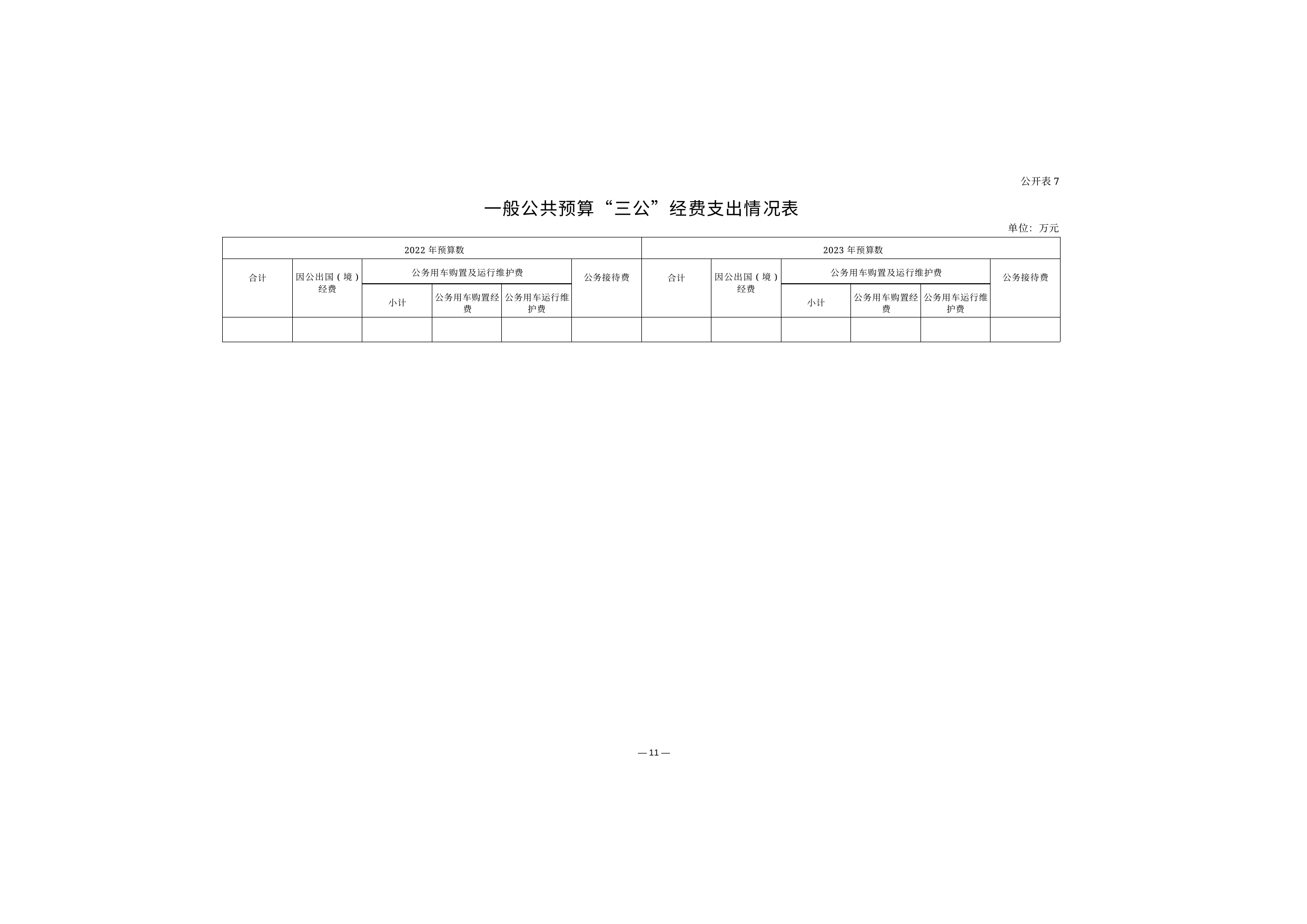

公开表7
一般公共预算“三公”经费支出情况表

单位：万元
| 2022年预算数 |  |  |  |  |  | 2023年预算数 |  |  |  |  |  |
| --- | --- | --- | --- | --- | --- | --- | --- | --- | --- | --- | --- |
| 合计 | 因公出国(境) 经费 | 公务用车购置及运行维护费 |  |  | 公务接待费 | 合计 | 因公出国(境) 经费 | 公务用车购置及运行维护费 |  |  | 公务接待费 |
|  |  | 小计 | 公务用车购置经 费 | 公务用车运行维 护费 |  |  |  | 小计 | 公务用车购置经 费 | 公务用车运行维 护费 |  |
|  |  |  |  |  |  |  |  |  |  |  |  |

— 11 —